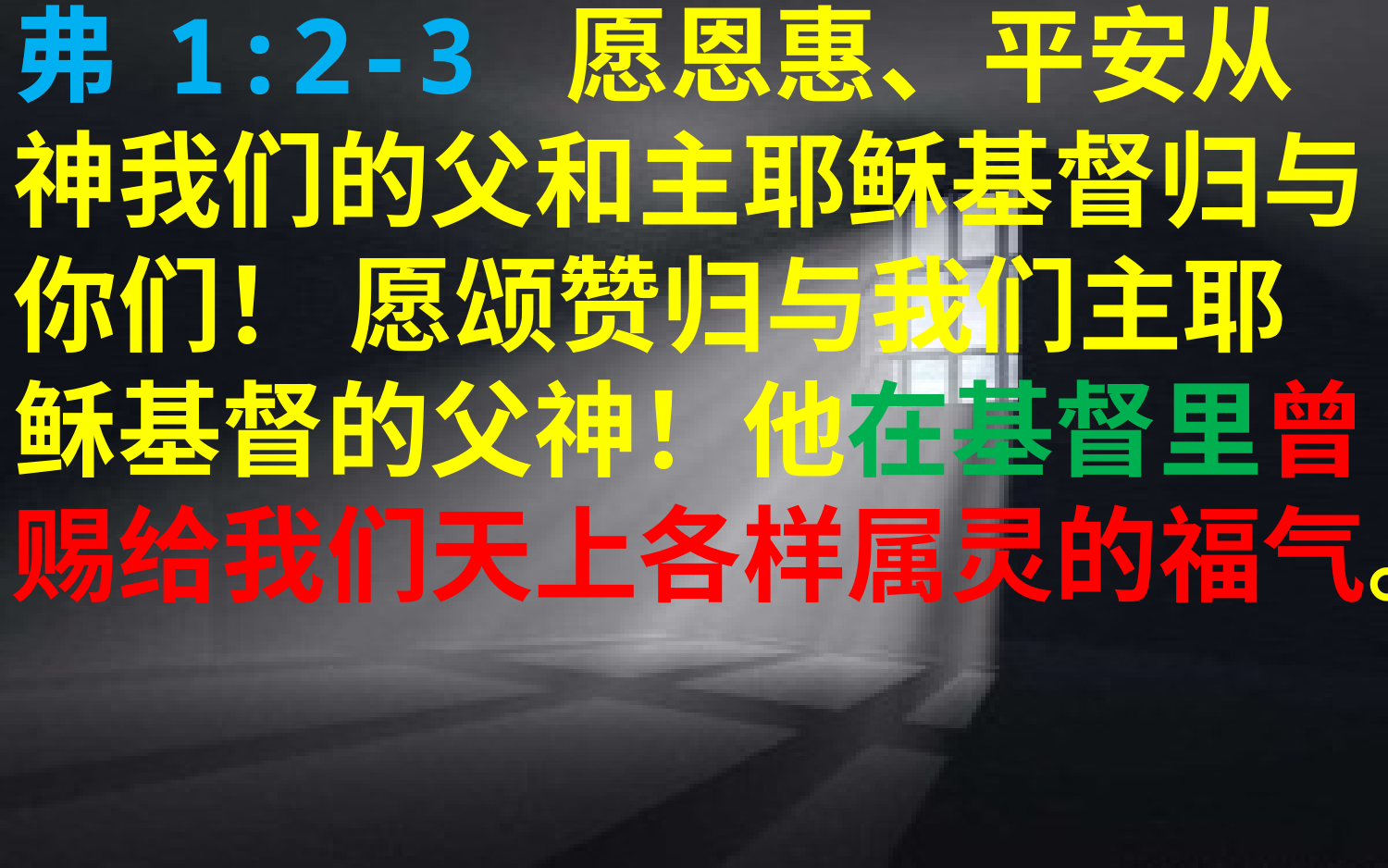

弗 1:2-3 愿恩惠、平安从神我们的父和主耶稣基督归与你们！ 愿颂赞归与我们主耶稣基督的父神！他在基督里曾赐给我们天上各样属灵的福气。